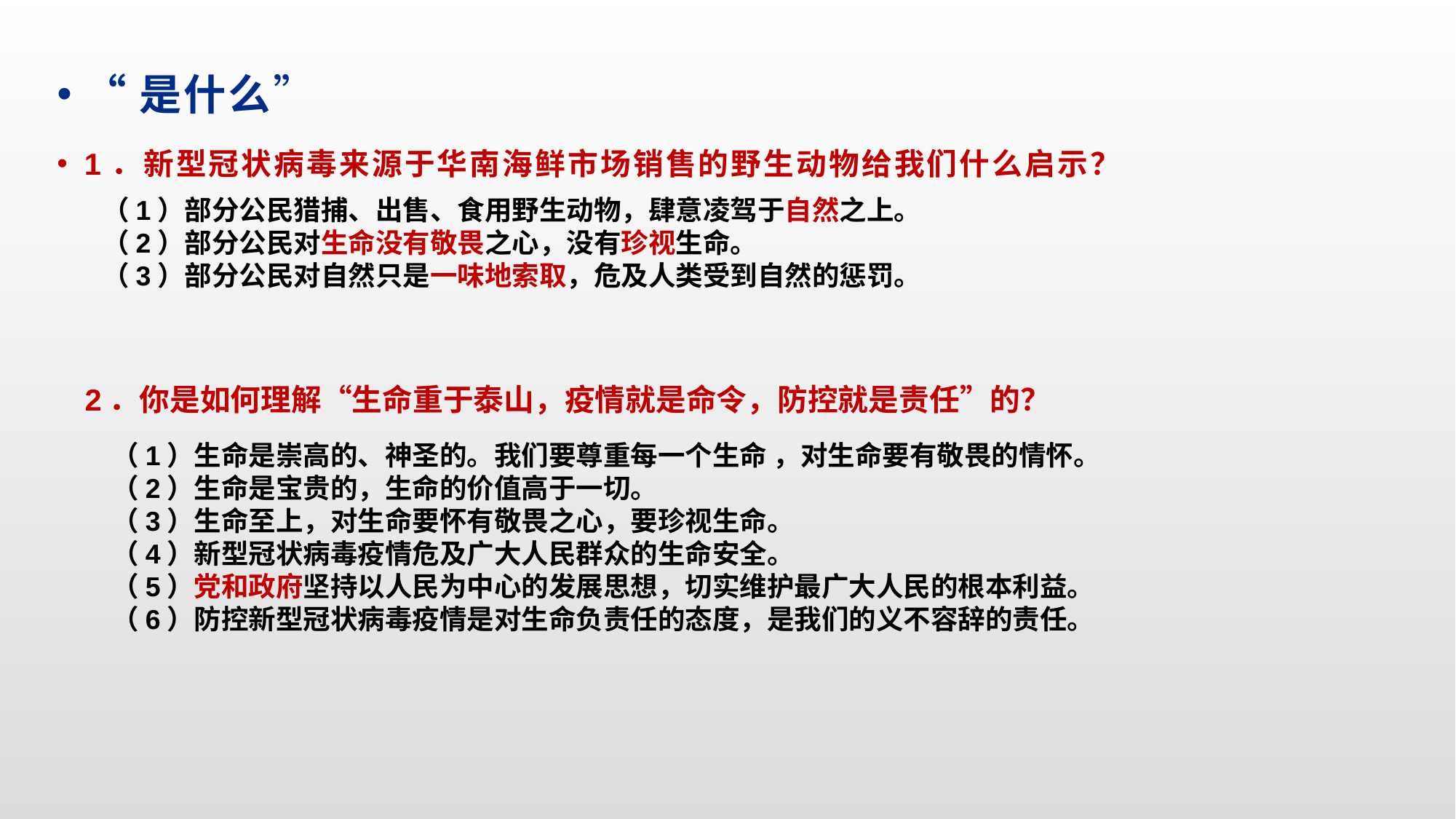

“是什么”
1．新型冠状病毒来源于华南海鲜市场销售的野生动物给我们什么启示？

（1）部分公民猎捕、出售、食用野生动物，肆意凌驾于自然之上。
（2）部分公民对生命没有敬畏之心，没有珍视生命。
（3）部分公民对自然只是一味地索取，危及人类受到自然的惩罚。

2．你是如何理解“生命重于泰山，疫情就是命令，防控就是责任”的？
（1）生命是崇高的、神圣的。我们要尊重每一个生命 ，对生命要有敬畏的情怀。
（2）生命是宝贵的，生命的价值高于一切。
（3）生命至上，对生命要怀有敬畏之心，要珍视生命。
（4）新型冠状病毒疫情危及广大人民群众的生命安全。
（5）党和政府坚持以人民为中心的发展思想，切实维护最广大人民的根本利益。
（6）防控新型冠状病毒疫情是对生命负责任的态度，是我们的义不容辞的责任。